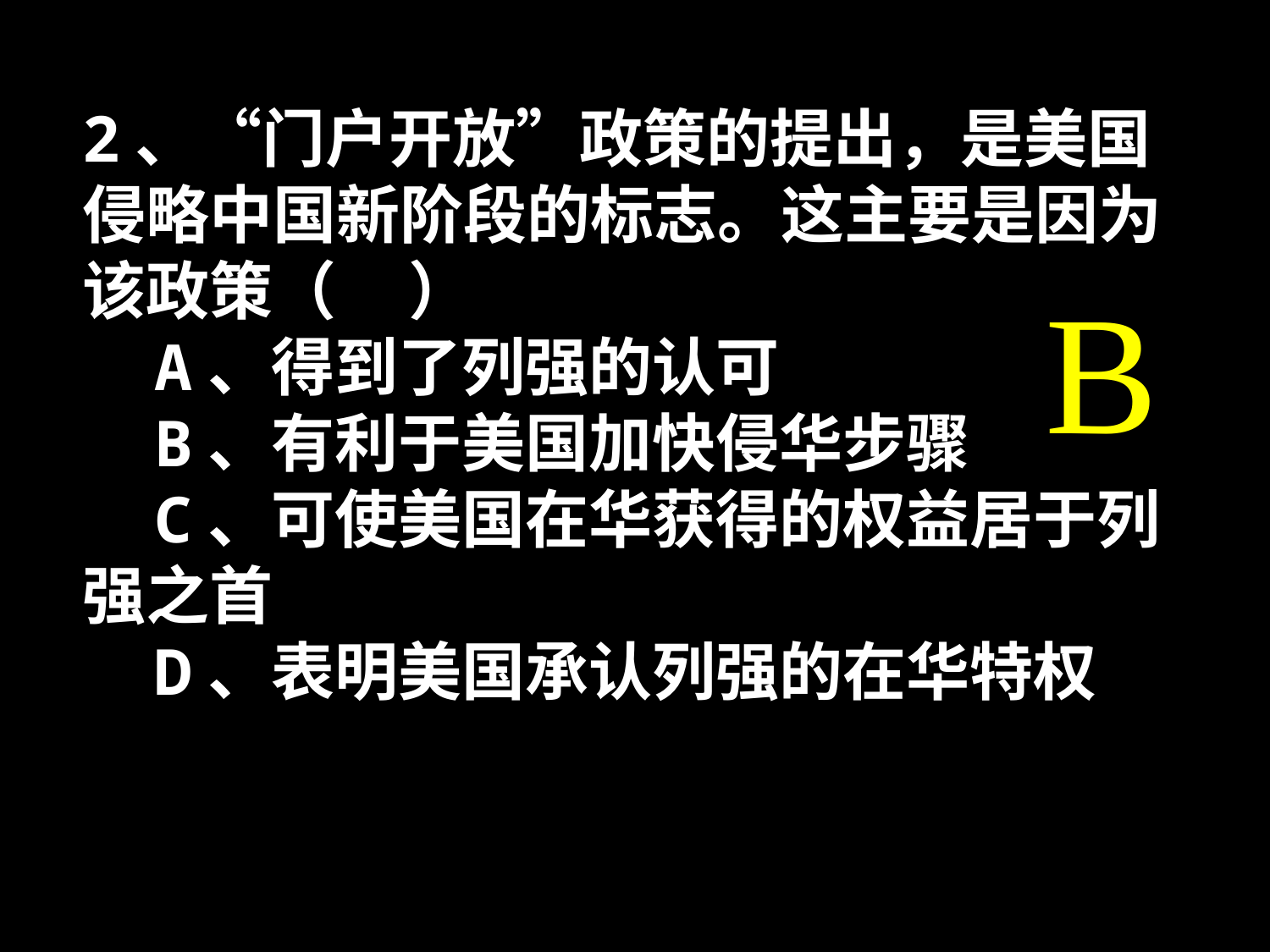

# 2、“门户开放”政策的提出，是美国侵略中国新阶段的标志。这主要是因为该政策（     ） A、得到了列强的认可 B、有利于美国加快侵华步骤 C、可使美国在华获得的权益居于列强之首 D、表明美国承认列强的在华特权
B